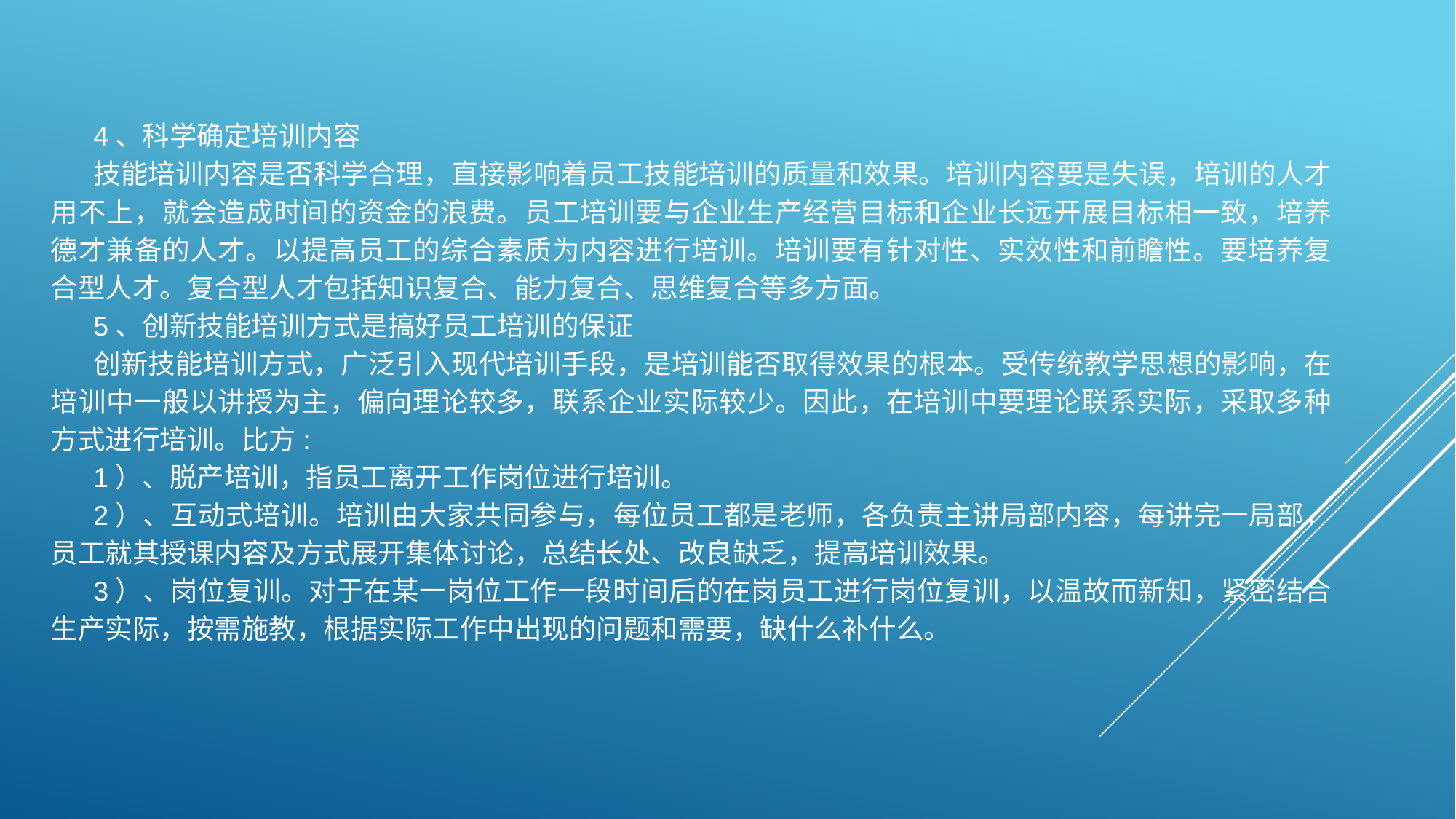

4、科学确定培训内容
技能培训内容是否科学合理，直接影响着员工技能培训的质量和效果。培训内容要是失误，培训的人才用不上，就会造成时间的资金的浪费。员工培训要与企业生产经营目标和企业长远开展目标相一致，培养德才兼备的人才。以提高员工的综合素质为内容进行培训。培训要有针对性、实效性和前瞻性。要培养复合型人才。复合型人才包括知识复合、能力复合、思维复合等多方面。
5、创新技能培训方式是搞好员工培训的保证
创新技能培训方式，广泛引入现代培训手段，是培训能否取得效果的根本。受传统教学思想的影响，在培训中一般以讲授为主，偏向理论较多，联系企业实际较少。因此，在培训中要理论联系实际，采取多种方式进行培训。比方:
1）、脱产培训，指员工离开工作岗位进行培训。
2）、互动式培训。培训由大家共同参与，每位员工都是老师，各负责主讲局部内容，每讲完一局部，员工就其授课内容及方式展开集体讨论，总结长处、改良缺乏，提高培训效果。
3）、岗位复训。对于在某一岗位工作一段时间后的在岗员工进行岗位复训，以温故而新知，紧密结合生产实际，按需施教，根据实际工作中出现的问题和需要，缺什么补什么。